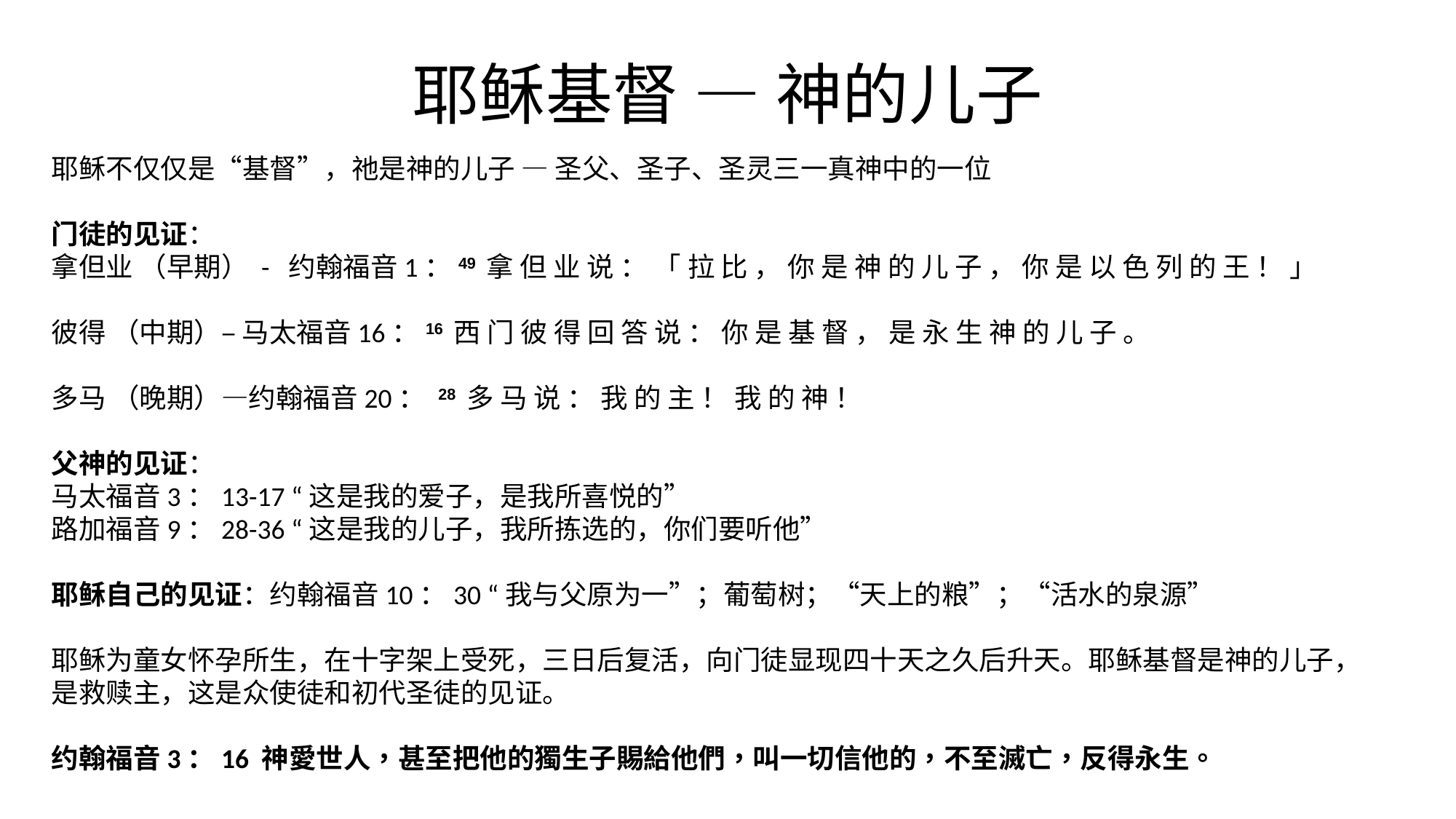

# 耶稣基督 — 神的儿子
耶稣不仅仅是“基督”，祂是神的儿子 — 圣父、圣子、圣灵三一真神中的一位

门徒的见证：
拿但业 （早期） -  约翰福音1：49 拿 但 业 说 ： 「 拉 比 ， 你 是 神 的 儿 子 ， 你 是 以 色 列 的 王 ！ 」

彼得 （中期）– 马太福音16：16 西 门 彼 得 回 答 说 ： 你 是 基 督 ， 是 永 生 神 的 儿 子 。

多马 （晚期）—约翰福音20： 28 多 马 说 ： 我 的 主 ！ 我 的 神 ！

父神的见证：
马太福音3：13-17 “这是我的爱子，是我所喜悦的”
路加福音9：28-36 “这是我的儿子，我所拣选的，你们要听他”

耶稣自己的见证：约翰福音10：30 “我与父原为一”；葡萄树；“天上的粮”；“活水的泉源”

耶稣为童女怀孕所生，在十字架上受死，三日后复活，向门徒显现四十天之久后升天。耶稣基督是神的儿子，是救赎主，这是众使徒和初代圣徒的见证。

约翰福音3：16 神愛世人，甚至把他的獨生子賜給他們，叫一切信他的，不至滅亡，反得永生。